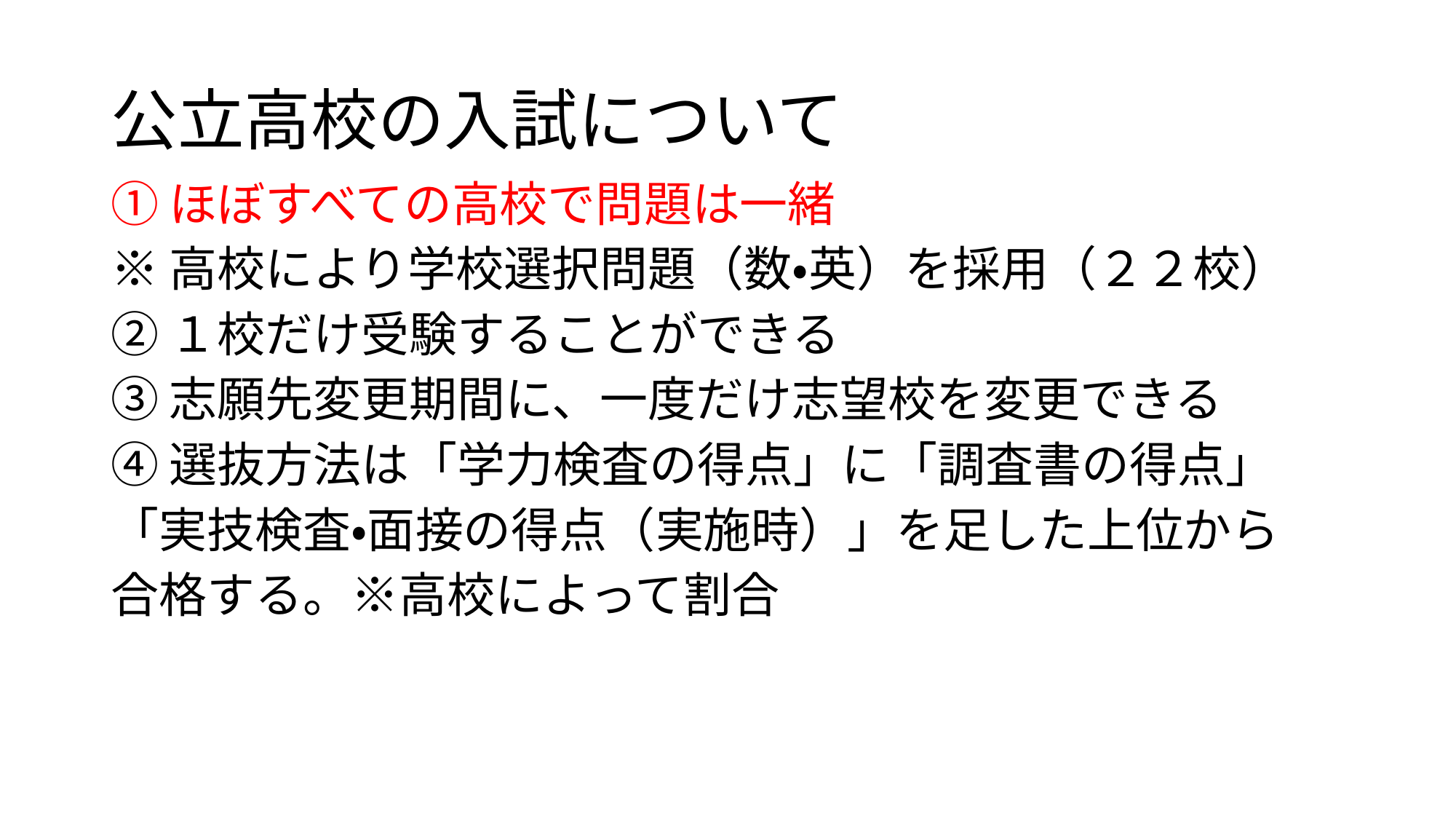

# 公立高校の入試について
➀ほぼすべての高校で問題は一緒
※高校により学校選択問題（数・英）を採用（２２校）
②１校だけ受験することができる
③志願先変更期間に、一度だけ志望校を変更できる
④選抜方法は「学力検査の得点」に「調査書の得点」
「実技検査・面接の得点（実施時）」を足した上位から
合格する。※高校によって割合